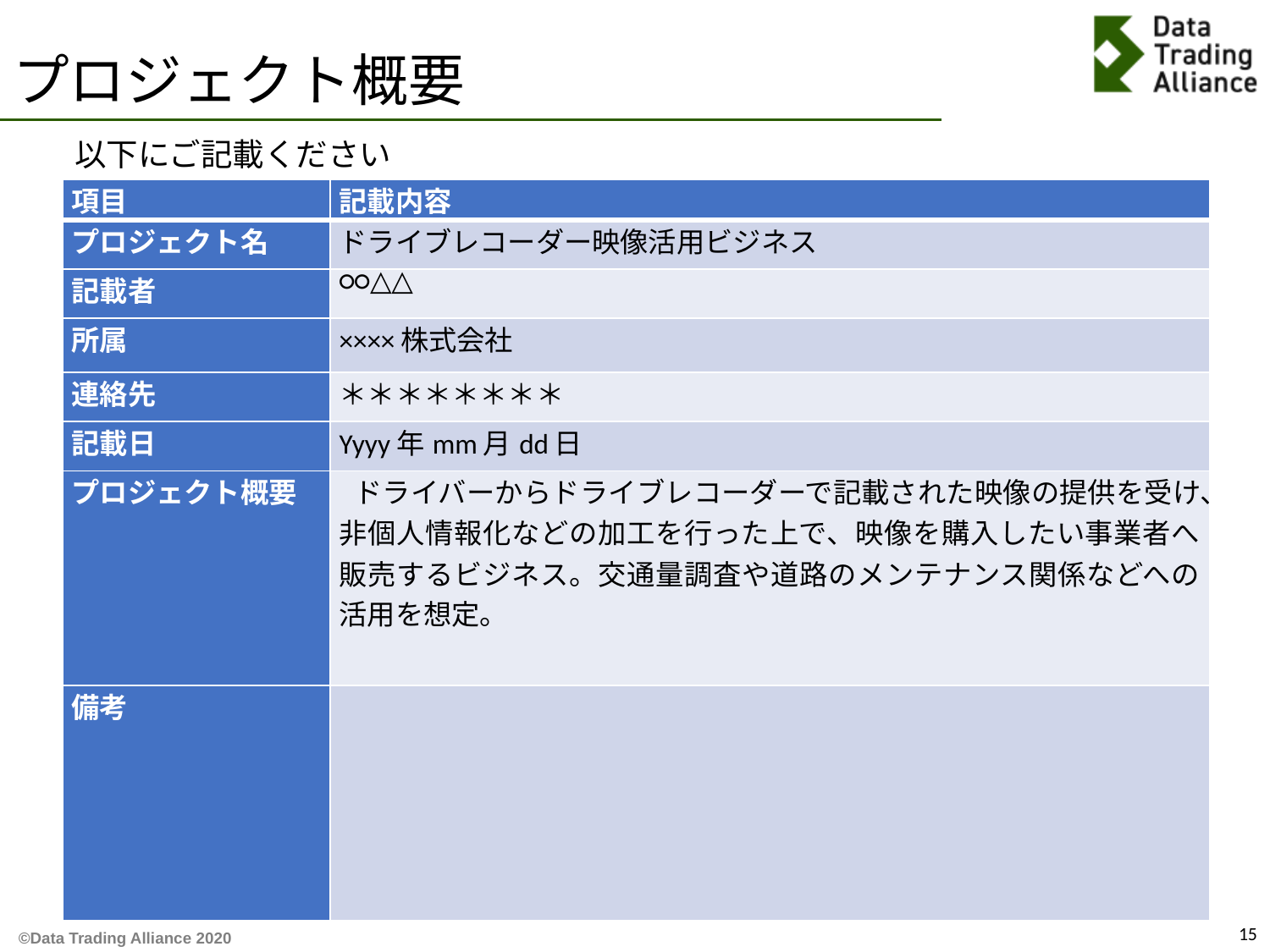

# プロジェクト概要
以下にご記載ください
| 項目 | 記載内容 |
| --- | --- |
| プロジェクト名 | ドライブレコーダー映像活用ビジネス |
| 記載者 | ○○△△ |
| 所属 | ××××株式会社 |
| 連絡先 | ＊＊＊＊＊＊＊＊ |
| 記載日 | Yyyy年mm月dd日 |
| プロジェクト概要 | ドライバーからドライブレコーダーで記載された映像の提供を受け、非個人情報化などの加工を行った上で、映像を購入したい事業者へ販売するビジネス。交通量調査や道路のメンテナンス関係などへの活用を想定。 |
| 備考 |  |

15